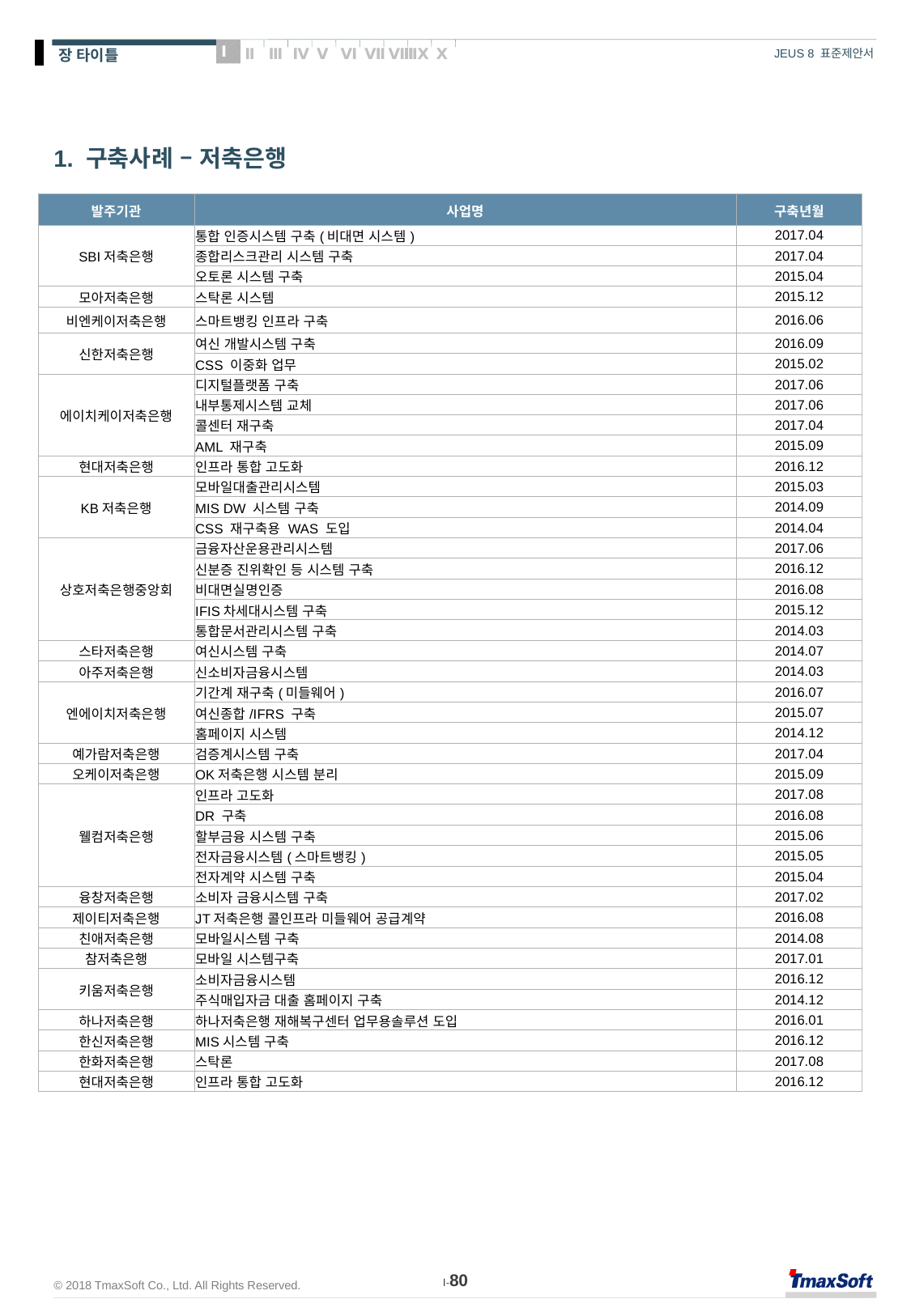

# 1. 구축사례 – 저축은행
| 발주기관 | 사업명 | 구축년월 |
| --- | --- | --- |
| SBI저축은행 | 통합 인증시스템 구축(비대면 시스템) | 2017.04 |
|  | 종합리스크관리 시스템 구축 | 2017.04 |
|  | 오토론 시스템 구축 | 2015.04 |
| 모아저축은행 | 스탁론 시스템 | 2015.12 |
| 비엔케이저축은행 | 스마트뱅킹 인프라 구축 | 2016.06 |
| 신한저축은행 | 여신 개발시스템 구축 | 2016.09 |
|  | CSS 이중화 업무 | 2015.02 |
| 에이치케이저축은행 | 디지털플랫폼 구축 | 2017.06 |
|  | 내부통제시스템 교체 | 2017.06 |
|  | 콜센터 재구축 | 2017.04 |
|  | AML 재구축 | 2015.09 |
| 현대저축은행 | 인프라 통합 고도화 | 2016.12 |
| KB저축은행 | 모바일대출관리시스템 | 2015.03 |
|  | MIS DW 시스템 구축 | 2014.09 |
|  | CSS 재구축용 WAS 도입 | 2014.04 |
| 상호저축은행중앙회 | 금융자산운용관리시스템 | 2017.06 |
|  | 신분증 진위확인 등 시스템 구축 | 2016.12 |
|  | 비대면실명인증 | 2016.08 |
|  | IFIS차세대시스템 구축 | 2015.12 |
|  | 통합문서관리시스템 구축 | 2014.03 |
| 스타저축은행 | 여신시스템 구축 | 2014.07 |
| 아주저축은행 | 신소비자금융시스템 | 2014.03 |
| 엔에이치저축은행 | 기간계 재구축(미들웨어) | 2016.07 |
|  | 여신종합/IFRS 구축 | 2015.07 |
|  | 홈페이지 시스템 | 2014.12 |
| 예가람저축은행 | 검증계시스템 구축 | 2017.04 |
| 오케이저축은행 | OK저축은행 시스템 분리 | 2015.09 |
| 웰컴저축은행 | 인프라 고도화 | 2017.08 |
|  | DR 구축 | 2016.08 |
|  | 할부금융 시스템 구축 | 2015.06 |
|  | 전자금융시스템(스마트뱅킹) | 2015.05 |
|  | 전자계약 시스템 구축 | 2015.04 |
| 융창저축은행 | 소비자 금융시스템 구축 | 2017.02 |
| 제이티저축은행 | JT저축은행 콜인프라 미들웨어 공급계약 | 2016.08 |
| 친애저축은행 | 모바일시스템 구축 | 2014.08 |
| 참저축은행 | 모바일 시스템구축 | 2017.01 |
| 키움저축은행 | 소비자금융시스템 | 2016.12 |
|  | 주식매입자금 대출 홈페이지 구축 | 2014.12 |
| 하나저축은행 | 하나저축은행 재해복구센터 업무용솔루션 도입 | 2016.01 |
| 한신저축은행 | MIS시스템 구축 | 2016.12 |
| 한화저축은행 | 스탁론 | 2017.08 |
| 현대저축은행 | 인프라 통합 고도화 | 2016.12 |